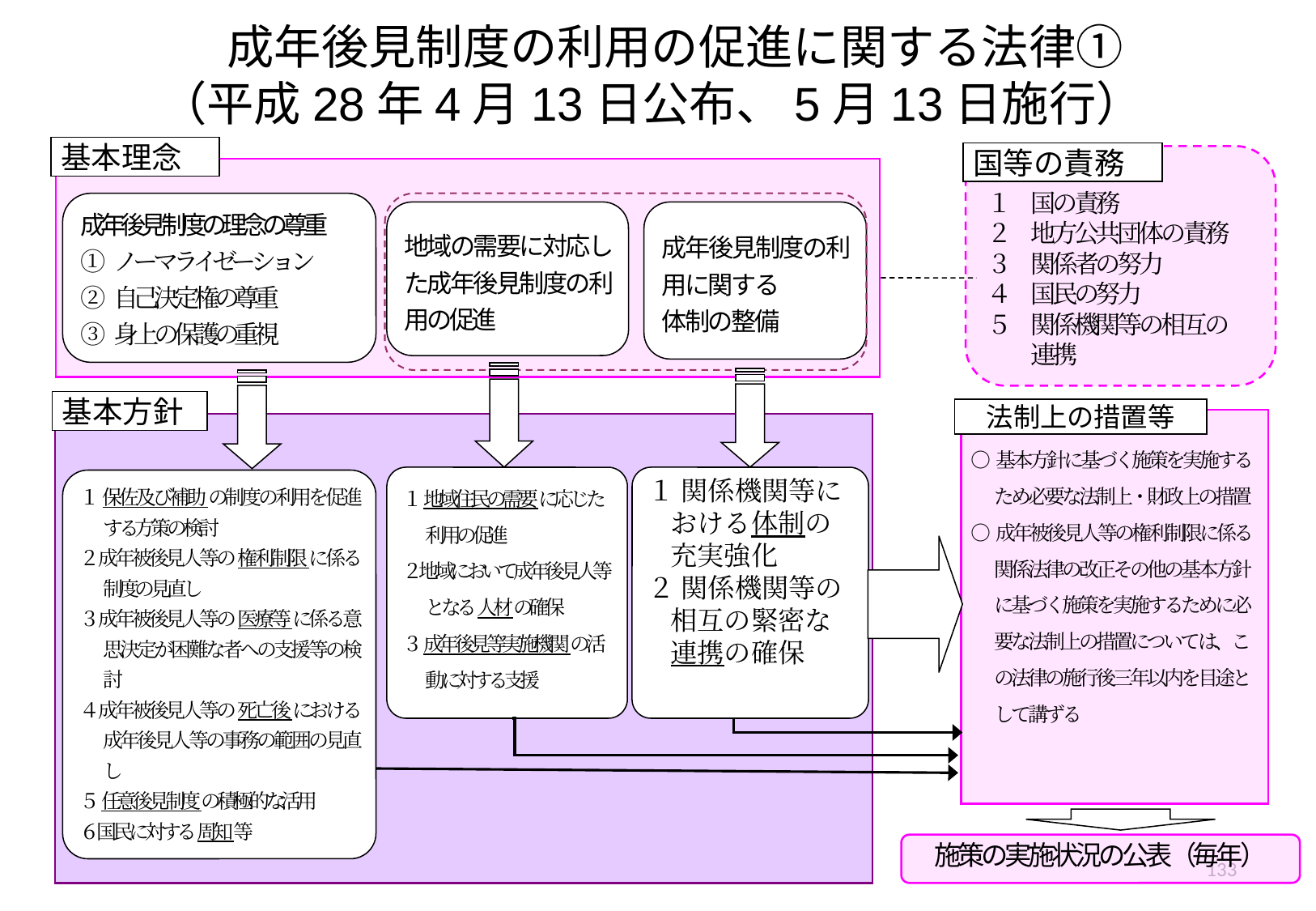

# 成年後見制度の利用の促進に関する法律① （平成28年4月13日公布、5月13日施行）

基本理念
国等の責務

１　国の責務
２　地方公共団体の責務
３　関係者の努力
４　国民の努力
５　関係機関等の相互の
　　連携

成年後見制度の理念の尊重
① ノーマライゼーション
② 自己決定権の尊重
③ 身上の保護の重視
地域の需要に対応した成年後見制度の利用の促進
成年後見制度の利用に関する
体制の整備

基本方針
法制上の措置等

○基本方針に基づく施策を実施するため必要な法制上・財政上の措置
○成年被後見人等の権利制限に係る関係法律の改正その他の基本方針に基づく施策を実施するために必要な法制上の措置については、この法律の施行後三年以内を目途として講ずる

１ 地域住民の需要に応じた利用の促進
２ 地域において成年後見人等となる人材の確保
３ 成年後見等実施機関の活動に対する支援
１ 関係機関等における体制の充実強化
２ 関係機関等の相互の緊密な連携の確保
１ 保佐及び補助の制度の利用を促進する方策の検討
２ 成年被後見人等の権利制限に係る制度の見直し
３ 成年被後見人等の医療等に係る意思決定が困難な者への支援等の検討
４ 成年被後見人等の死亡後における成年後見人等の事務の範囲の見直し
５ 任意後見制度の積極的な活用
６ 国民に対する周知等

施策の実施状況の公表（毎年）
133